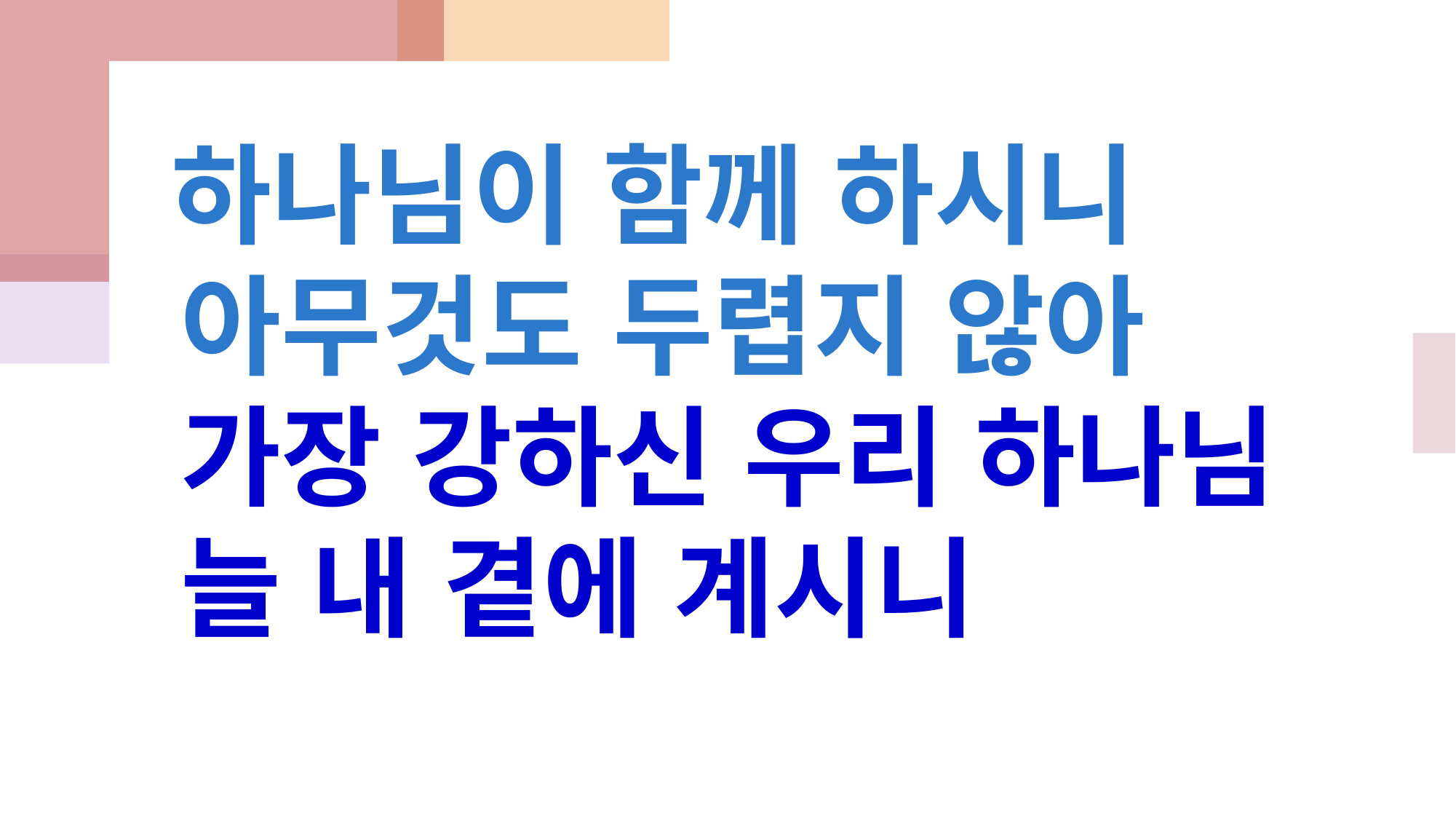

# 하나님이 함께 하시니 아무것도 두렵지 않아 가장 강하신 우리 하나님 늘 내 곁에 계시니